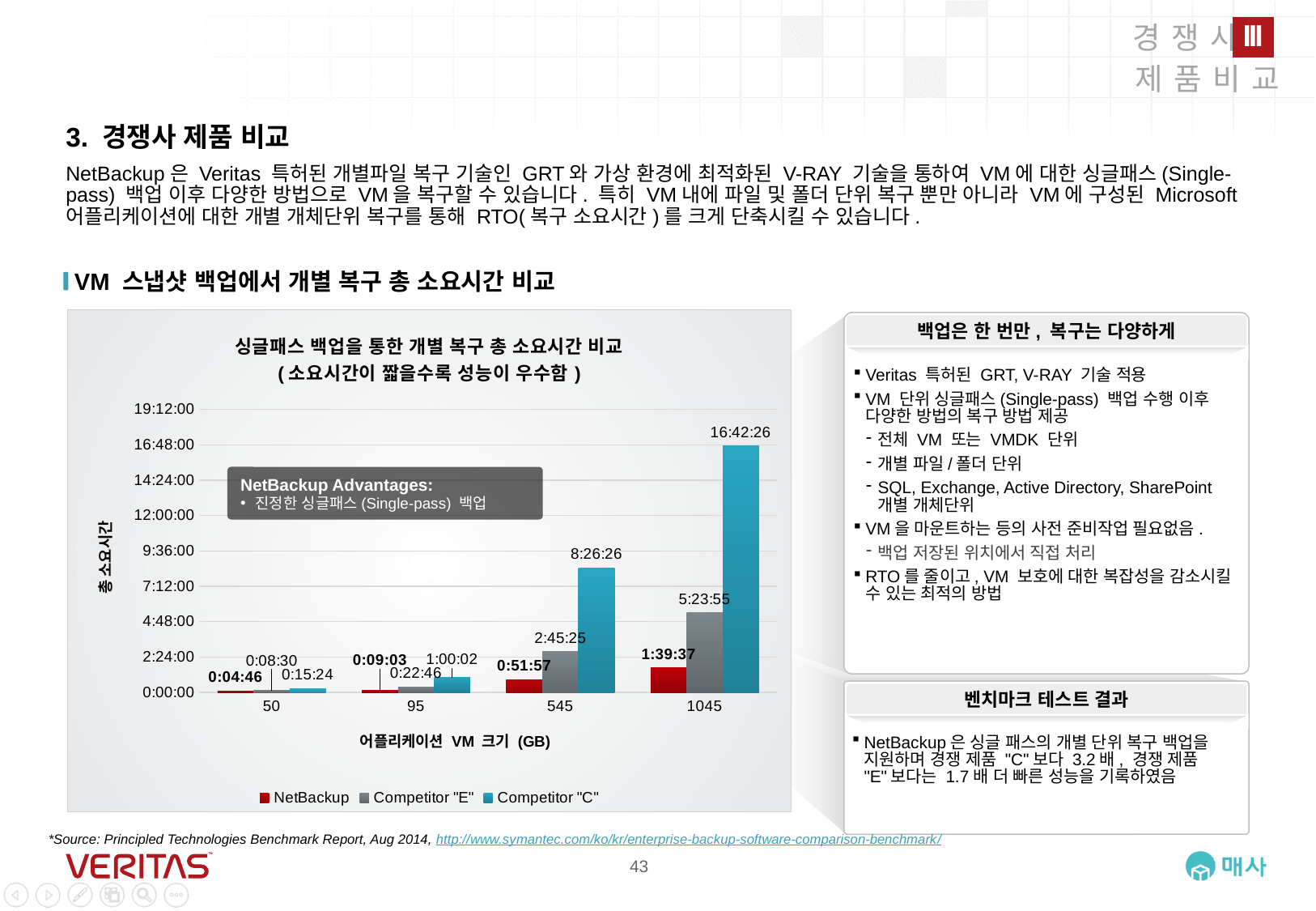

III
경쟁사
제품비교
# 3. 경쟁사 제품 비교
NetBackup은 Veritas 특허된 개별파일 복구 기술인 GRT와 가상 환경에 최적화된 V-RAY 기술을 통하여 VM에 대한 싱글패스(Single-pass) 백업 이후 다양한 방법으로 VM을 복구할 수 있습니다. 특히 VM내에 파일 및 폴더 단위 복구 뿐만 아니라 VM에 구성된 Microsoft 어플리케이션에 대한 개별 개체단위 복구를 통해 RTO(복구 소요시간)를 크게 단축시킬 수 있습니다.
VM 스냅샷 백업에서 개별 복구 총 소요시간 비교

### Chart: 싱글패스 백업을 통한 개별 복구 총 소요시간 비교 (소요시간이 짧을수록 성능이 우수함)

| Category | NetBackup | Competitor "E" | Competitor "C" |
|---|---|---|---|
| 50 | 0.003310185185185185 | 0.005902777777777778 | 0.010694444444444444 |
| 95 | 0.006284722222222223 | 0.015810185185185184 | 0.04168981481481482 |
| 545 | 0.03607638888888889 | 0.11487268518518519 | 0.3516898148148148 |
| 1045 | 0.06917824074074073 | 0.22494212962962964 | 0.6961342592592592 |
Veritas 특허된 GRT, V-RAY 기술 적용
VM 단위 싱글패스(Single-pass) 백업 수행 이후 다양한 방법의 복구 방법 제공
전체 VM 또는 VMDK 단위
개별 파일/폴더 단위
SQL, Exchange, Active Directory, SharePoint 개별 개체단위
VM을 마운트하는 등의 사전 준비작업 필요없음.
백업 저장된 위치에서 직접 처리
RTO를 줄이고, VM 보호에 대한 복잡성을 감소시킬 수 있는 최적의 방법
백업은 한 번만, 복구는 다양하게

NetBackup Advantages:
진정한 싱글패스(Single-pass) 백업

NetBackup은 싱글 패스의 개별 단위 복구 백업을 지원하며 경쟁 제품 "C"보다 3.2배, 경쟁 제품 "E"보다는 1.7배 더 빠른 성능을 기록하였음
벤치마크 테스트 결과

*Source: Principled Technologies Benchmark Report, Aug 2014, http://www.symantec.com/ko/kr/enterprise-backup-software-comparison-benchmark/

43